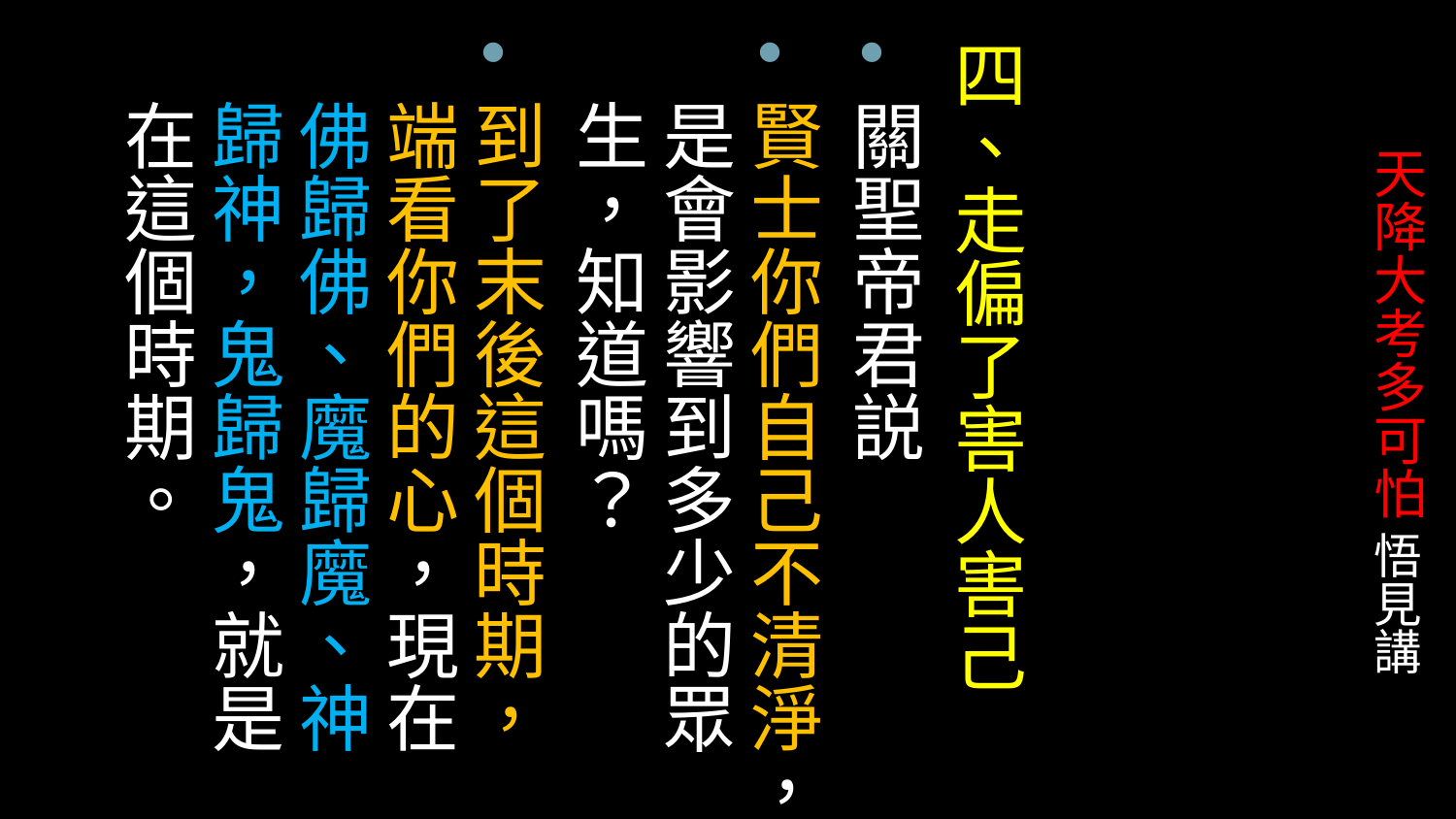

四、走偏了害人害己
關聖帝君説
賢士你們自己不清淨，是會影響到多少的眾生，知道嗎？
到了末後這個時期，端看你們的心，現在佛歸佛、魔歸魔、神歸神，鬼歸鬼，就是在這個時期。

# 天降大考多可怕 悟見講